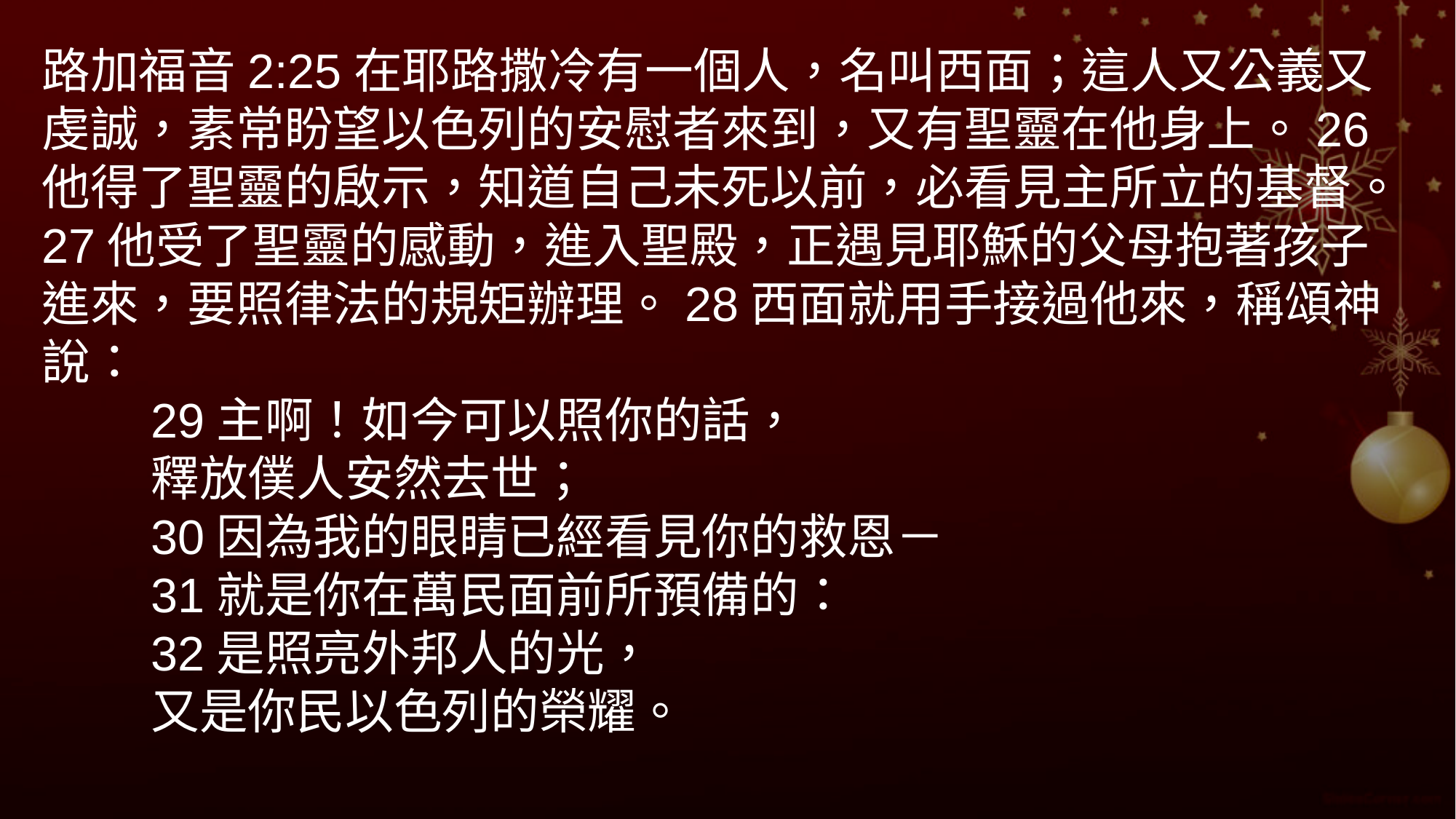

路加福音2:25在耶路撒冷有一個人，名叫西面；這人又公義又虔誠，素常盼望以色列的安慰者來到，又有聖靈在他身上。26他得了聖靈的啟示，知道自己未死以前，必看見主所立的基督。27他受了聖靈的感動，進入聖殿，正遇見耶穌的父母抱著孩子進來，要照律法的規矩辦理。28西面就用手接過他來，稱頌神說：
29主啊！如今可以照你的話，
釋放僕人安然去世；
30因為我的眼睛已經看見你的救恩－
31就是你在萬民面前所預備的：
32是照亮外邦人的光，
又是你民以色列的榮耀。